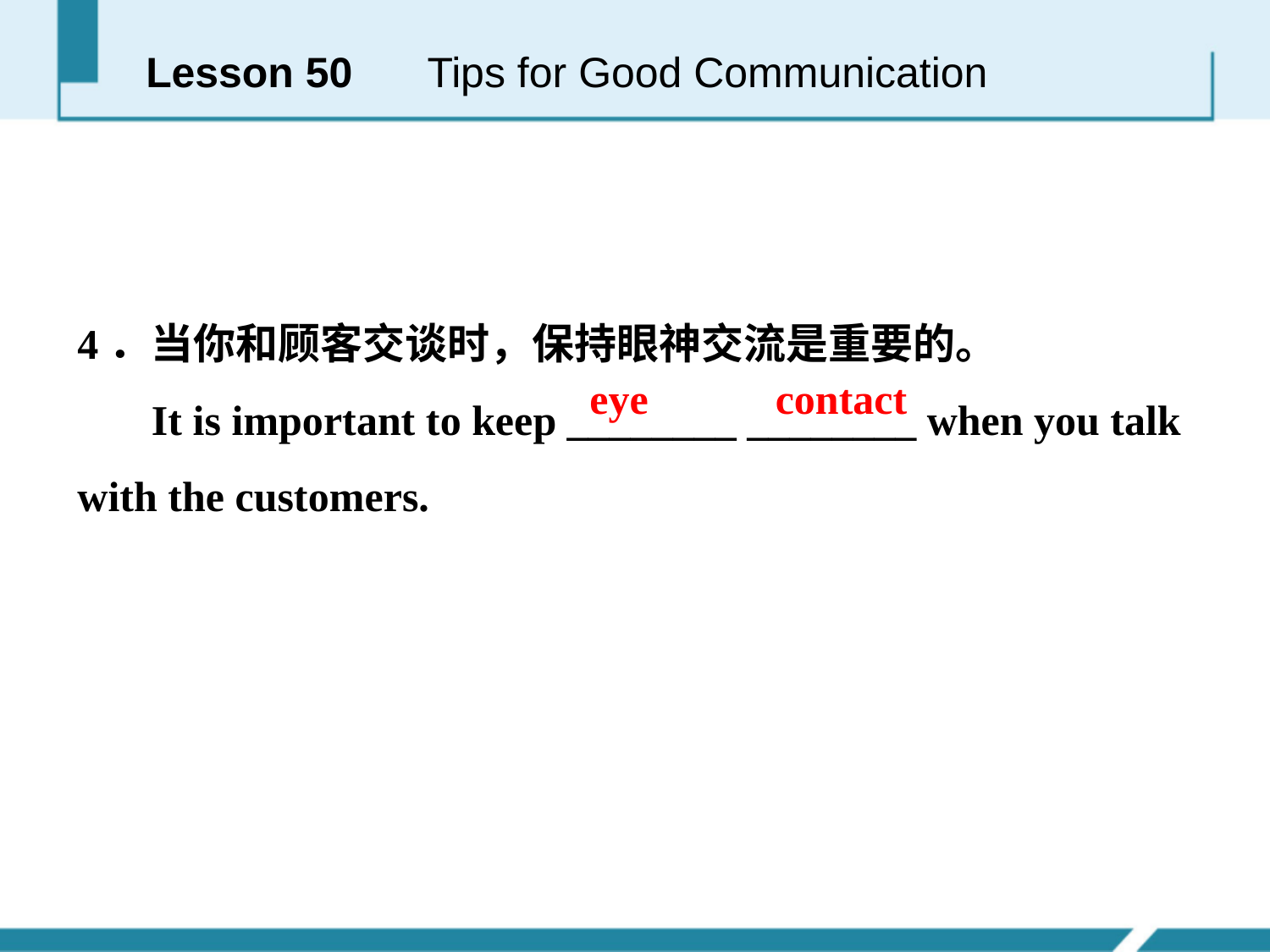

Lesson 50 　Tips for Good Communication
4．当你和顾客交谈时，保持眼神交流是重要的。
       It is important to keep ________ ________ when you talk with the customers.
eye            contact